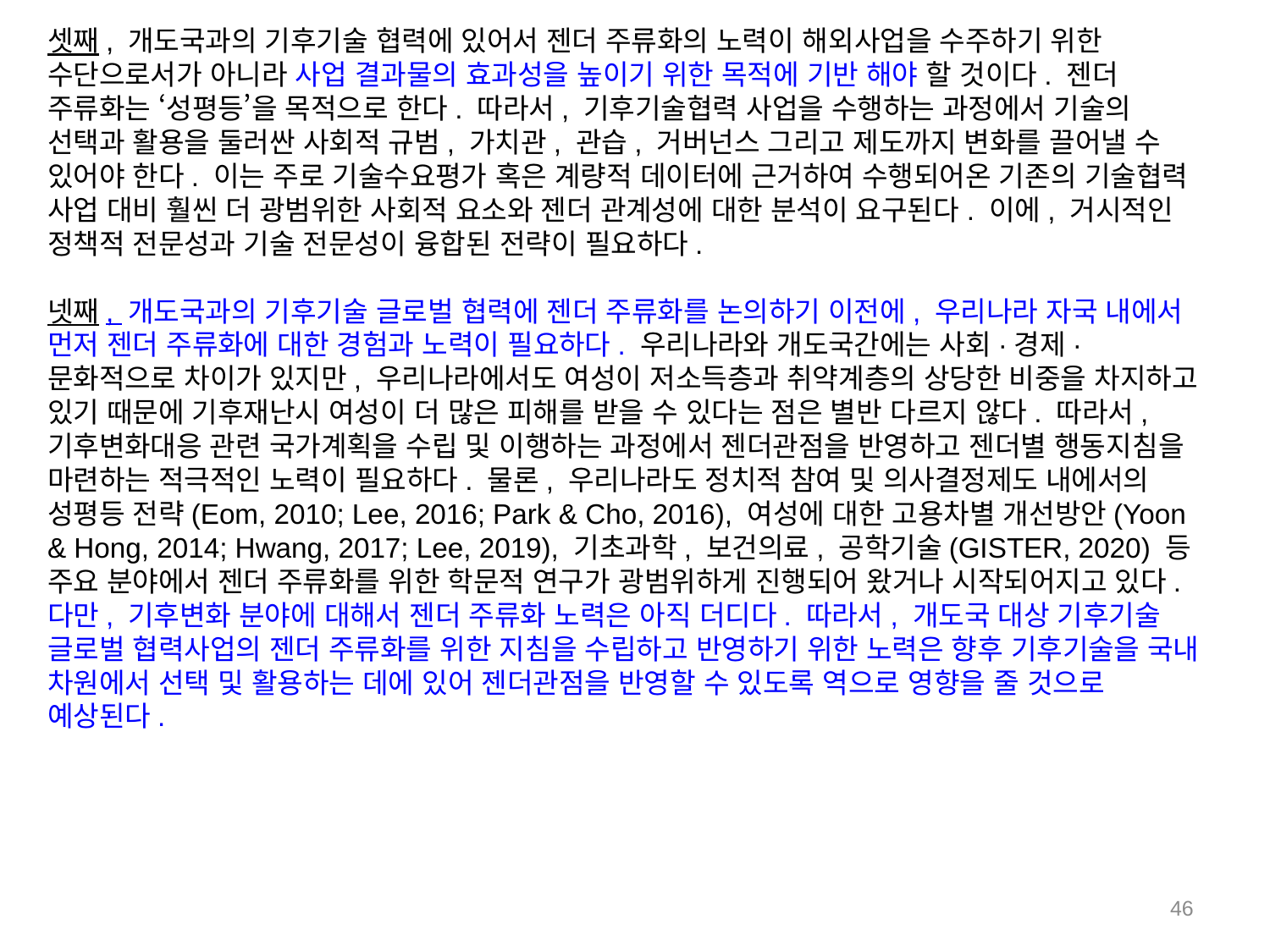

셋째, 개도국과의 기후기술 협력에 있어서 젠더 주류화의 노력이 해외사업을 수주하기 위한 수단으로서가 아니라 사업 결과물의 효과성을 높이기 위한 목적에 기반 해야 할 것이다. 젠더 주류화는 ‘성평등’을 목적으로 한다. 따라서, 기후기술협력 사업을 수행하는 과정에서 기술의 선택과 활용을 둘러싼 사회적 규범, 가치관, 관습, 거버넌스 그리고 제도까지 변화를 끌어낼 수 있어야 한다. 이는 주로 기술수요평가 혹은 계량적 데이터에 근거하여 수행되어온 기존의 기술협력 사업 대비 훨씬 더 광범위한 사회적 요소와 젠더 관계성에 대한 분석이 요구된다. 이에, 거시적인 정책적 전문성과 기술 전문성이 융합된 전략이 필요하다.

넷째, 개도국과의 기후기술 글로벌 협력에 젠더 주류화를 논의하기 이전에, 우리나라 자국 내에서 먼저 젠더 주류화에 대한 경험과 노력이 필요하다. 우리나라와 개도국간에는 사회·경제·문화적으로 차이가 있지만, 우리나라에서도 여성이 저소득층과 취약계층의 상당한 비중을 차지하고 있기 때문에 기후재난시 여성이 더 많은 피해를 받을 수 있다는 점은 별반 다르지 않다. 따라서, 기후변화대응 관련 국가계획을 수립 및 이행하는 과정에서 젠더관점을 반영하고 젠더별 행동지침을 마련하는 적극적인 노력이 필요하다. 물론, 우리나라도 정치적 참여 및 의사결정제도 내에서의 성평등 전략(Eom, 2010; Lee, 2016; Park & Cho, 2016), 여성에 대한 고용차별 개선방안(Yoon & Hong, 2014; Hwang, 2017; Lee, 2019), 기초과학, 보건의료, 공학기술(GISTER, 2020) 등 주요 분야에서 젠더 주류화를 위한 학문적 연구가 광범위하게 진행되어 왔거나 시작되어지고 있다. 다만, 기후변화 분야에 대해서 젠더 주류화 노력은 아직 더디다. 따라서, 개도국 대상 기후기술 글로벌 협력사업의 젠더 주류화를 위한 지침을 수립하고 반영하기 위한 노력은 향후 기후기술을 국내 차원에서 선택 및 활용하는 데에 있어 젠더관점을 반영할 수 있도록 역으로 영향을 줄 것으로 예상된다.
46